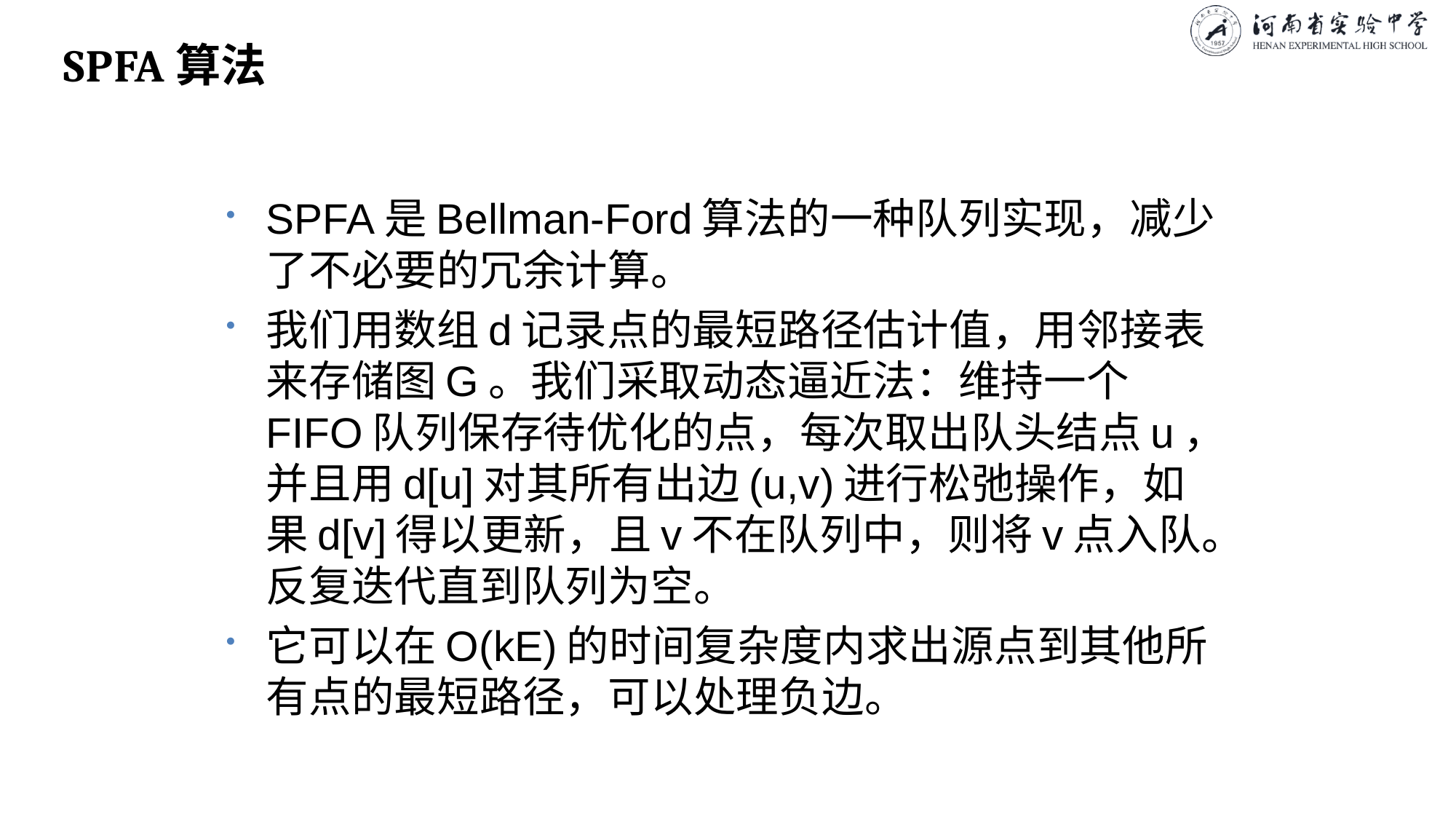

# SPFA算法
SPFA是Bellman-Ford算法的一种队列实现，减少了不必要的冗余计算。
我们用数组d记录点的最短路径估计值，用邻接表来存储图G。我们采取动态逼近法：维持一个FIFO队列保存待优化的点，每次取出队头结点u，并且用d[u]对其所有出边(u,v)进行松弛操作，如果d[v]得以更新，且v不在队列中，则将v点入队。反复迭代直到队列为空。
它可以在O(kE)的时间复杂度内求出源点到其他所有点的最短路径，可以处理负边。